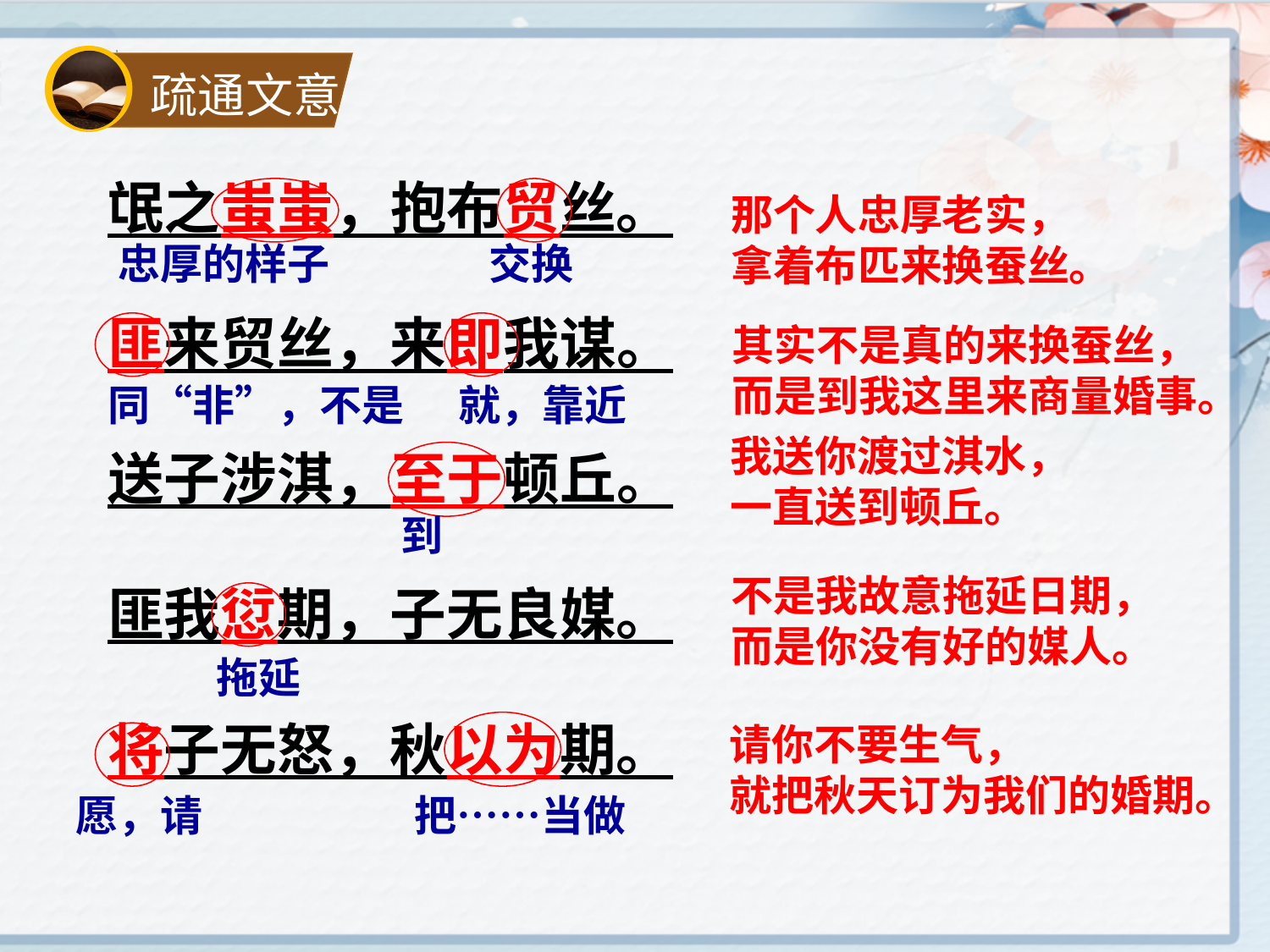

疏通文意
氓之蚩蚩，抱布贸丝。

匪来贸丝，来即我谋。

送子涉淇，至于顿丘。

匪我愆期，子无良媒。

将子无怒，秋以为期。

那个人忠厚老实，
拿着布匹来换蚕丝。
忠厚的样子
交换
其实不是真的来换蚕丝，
而是到我这里来商量婚事。

同“非”，不是
就，靠近
我送你渡过淇水，
一直送到顿丘。

到
不是我故意拖延日期，
而是你没有好的媒人。

拖延

请你不要生气，
就把秋天订为我们的婚期。

愿，请
把……当做